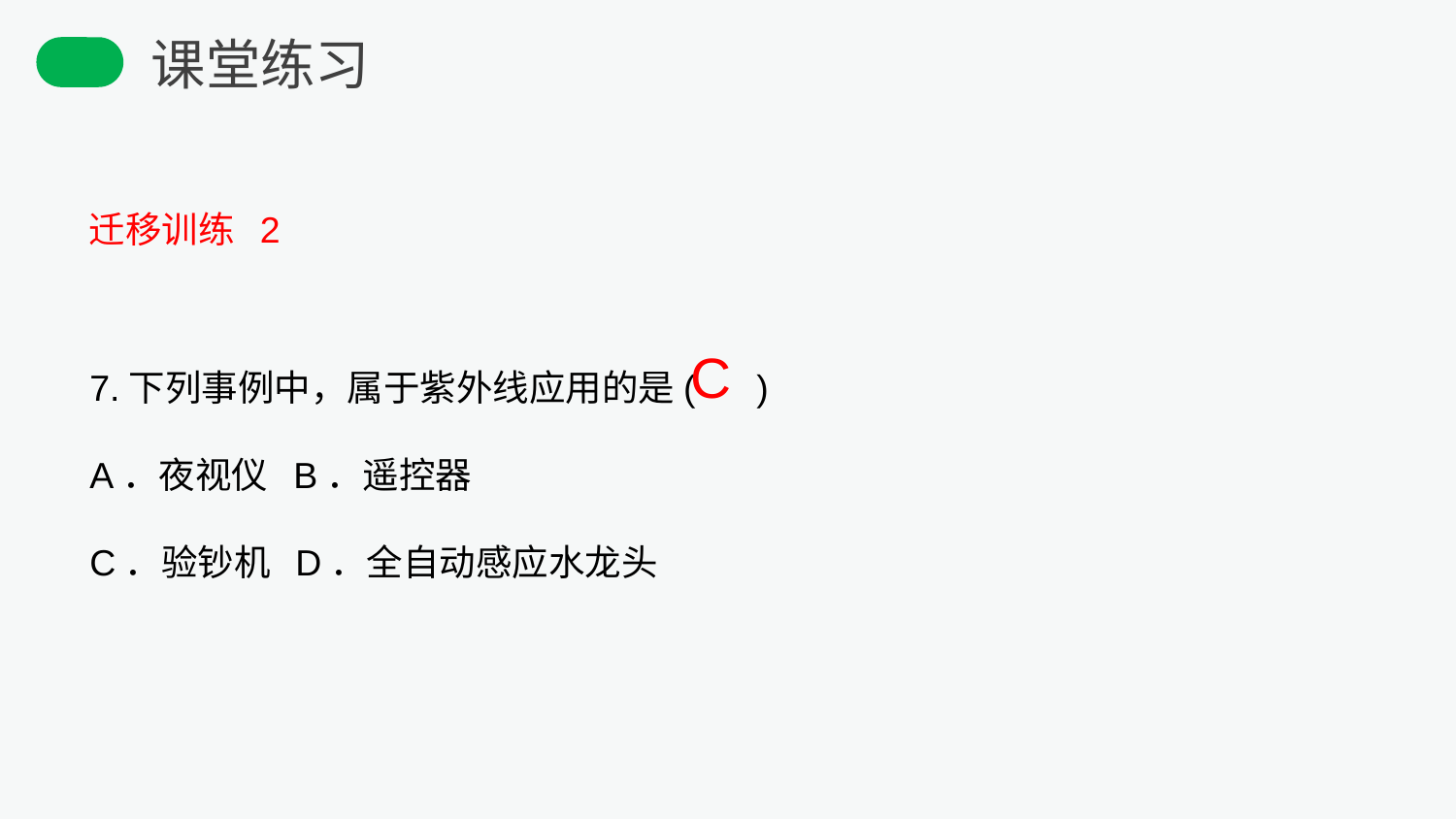

课堂练习
迁移训练  2
7.下列事例中，属于紫外线应用的是(      )
A．夜视仪  B．遥控器
C．验钞机  D．全自动感应水龙头
C